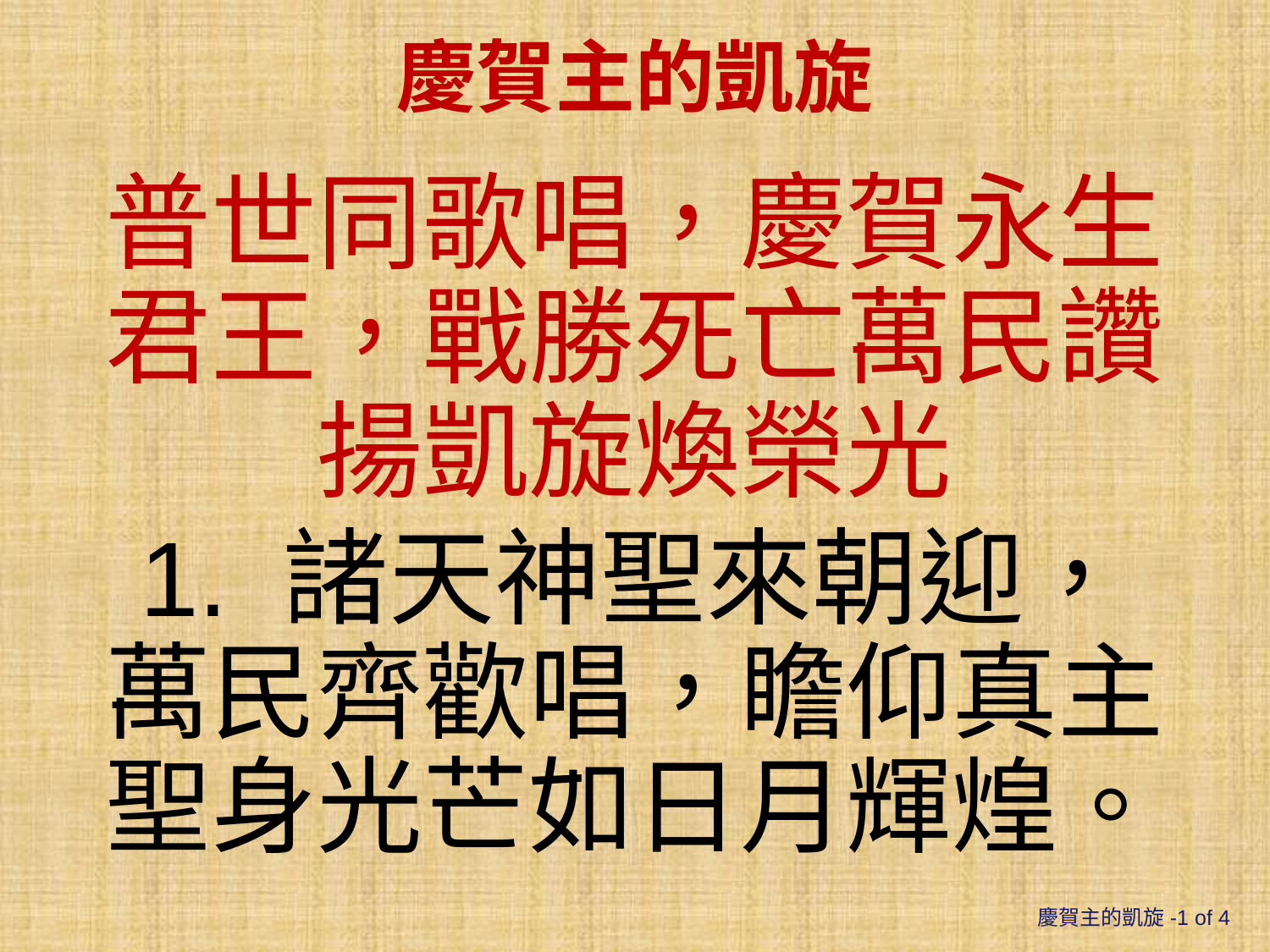

慶賀主的凱旋
普世同歌唱，慶賀永生君王，戰勝死亡萬民讚揚凱旋煥榮光
1. 諸天神聖來朝迎，萬民齊歡唱，瞻仰真主聖身光芒如日月輝煌。

慶賀主的凱旋-1 of 4